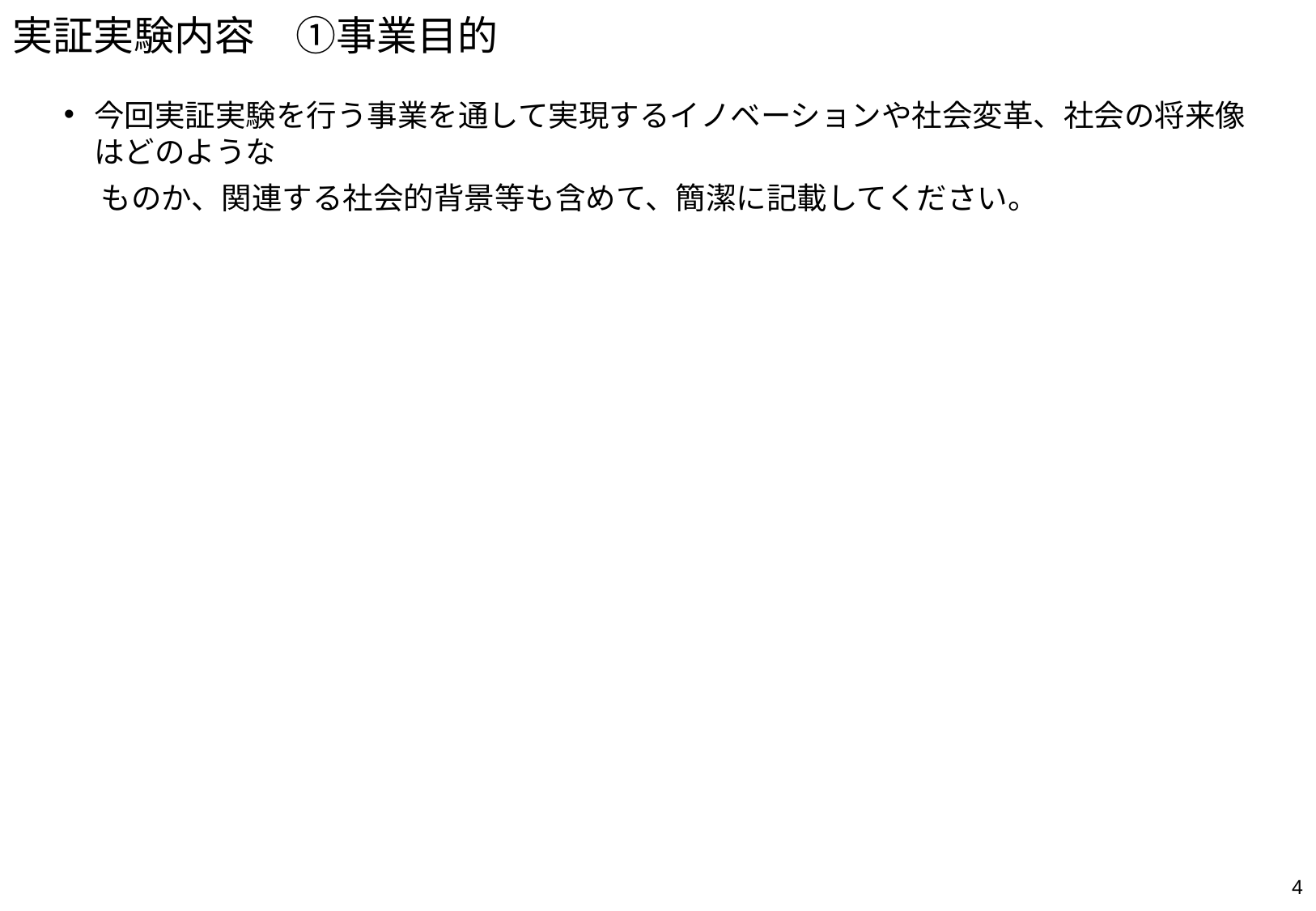

# 実証実験内容　①事業目的
今回実証実験を行う事業を通して実現するイノベーションや社会変革、社会の将来像はどのような
　 ものか、関連する社会的背景等も含めて、簡潔に記載してください。
4